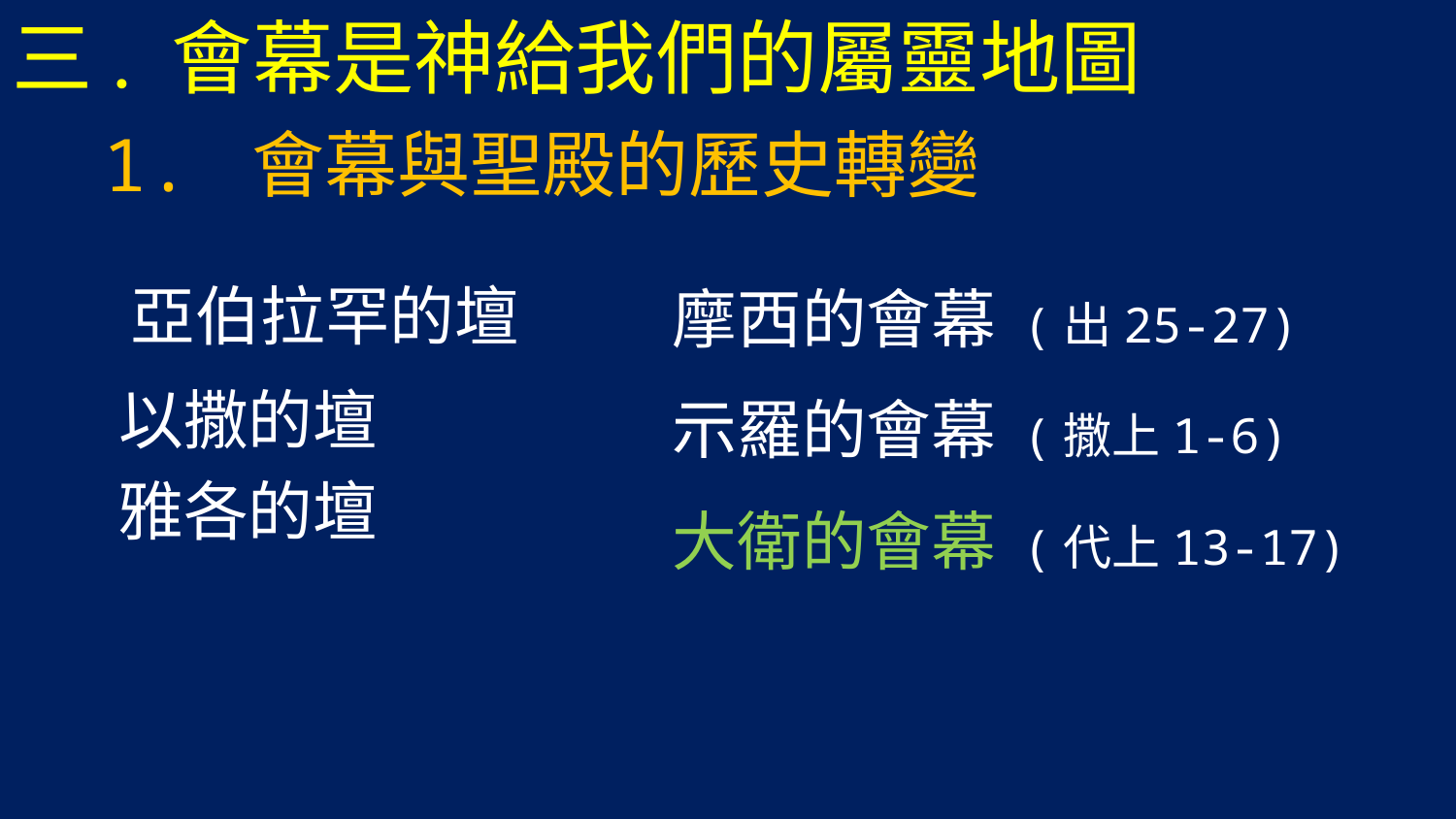

# 三. 會幕是神給我們的屬靈地圖
  1. 會幕與聖殿的歷史轉變

      亞伯拉罕的壇
      以撒的壇
      雅各的壇
摩西的會幕 (出25-27)
示羅的會幕 (撒上1-6)
大衛的會幕 (代上13-17)